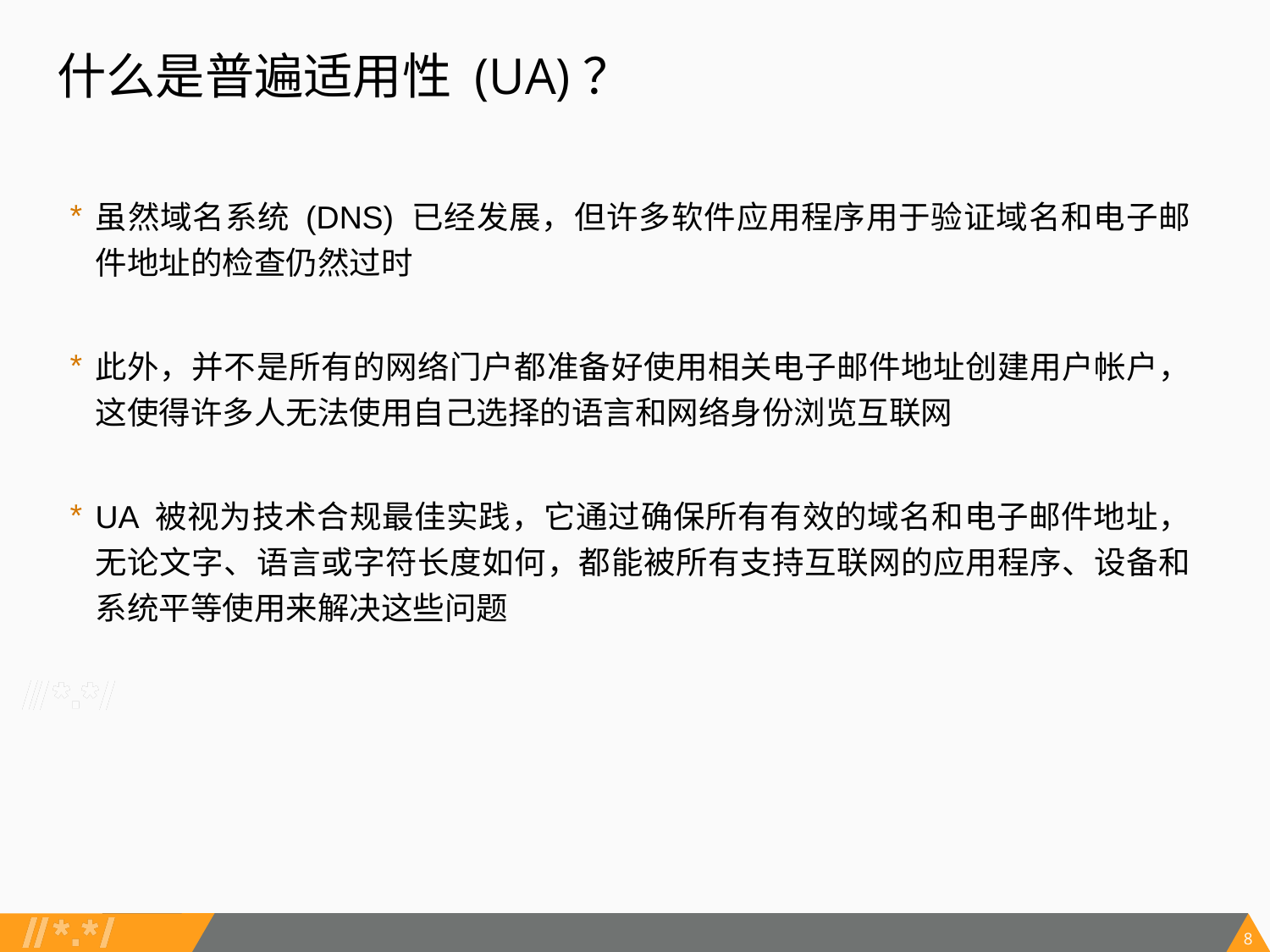

# 什么是普遍适用性 (UA)？
虽然域名系统 (DNS) 已经发展，但许多软件应用程序用于验证域名和电子邮件地址的检查仍然过时

此外，并不是所有的网络门户都准备好使用相关电子邮件地址创建用户帐户，这使得许多人无法使用自己选择的语言和网络身份浏览互联网

UA 被视为技术合规最佳实践，它通过确保所有有效的域名和电子邮件地址，无论文字、语言或字符长度如何，都能被所有支持互联网的应用程序、设备和系统平等使用来解决这些问题